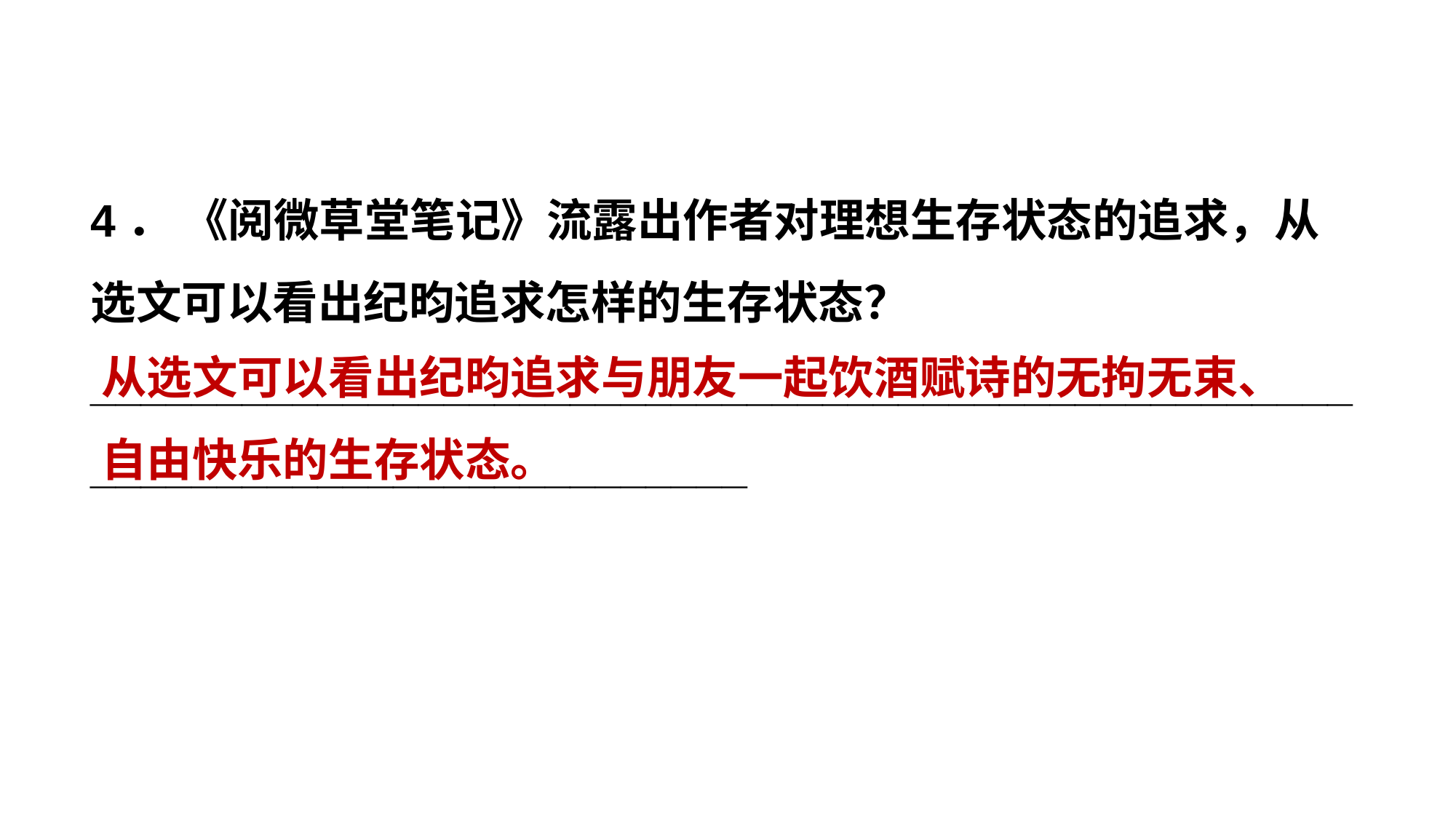

4． 《阅微草堂笔记》流露出作者对理想生存状态的追求，从选文可以看出纪昀追求怎样的生存状态？ ____________________________________________________________________________
从选文可以看出纪昀追求与朋友一起饮酒赋诗的无拘无束、自由快乐的生存状态。